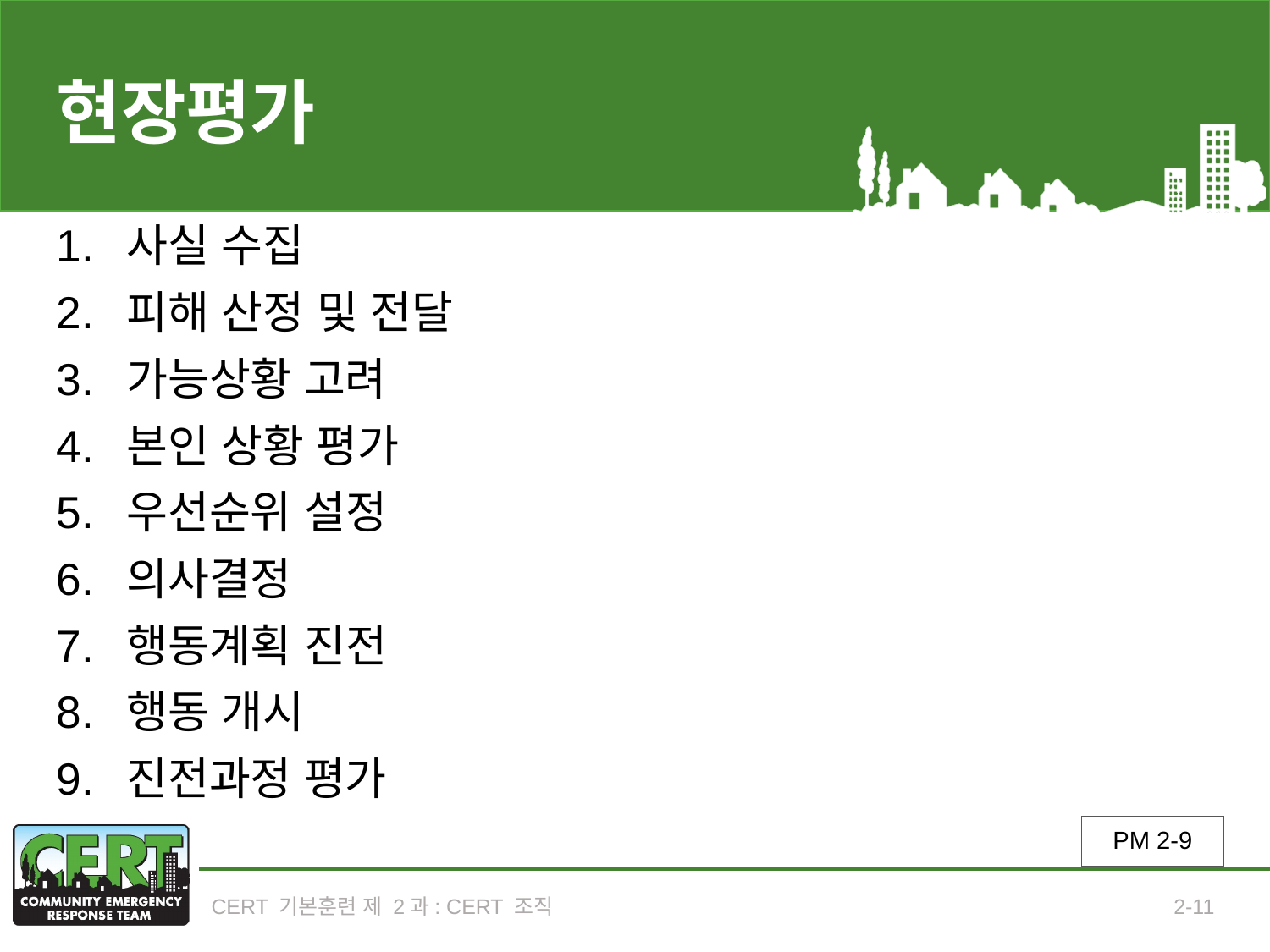

# 현장평가
사실 수집
피해 산정 및 전달
가능상황 고려
본인 상황 평가
우선순위 설정
의사결정
행동계획 진전
행동 개시
진전과정 평가
PM 2-9
CERT 기본훈련 제 2과: CERT 조직
2-11